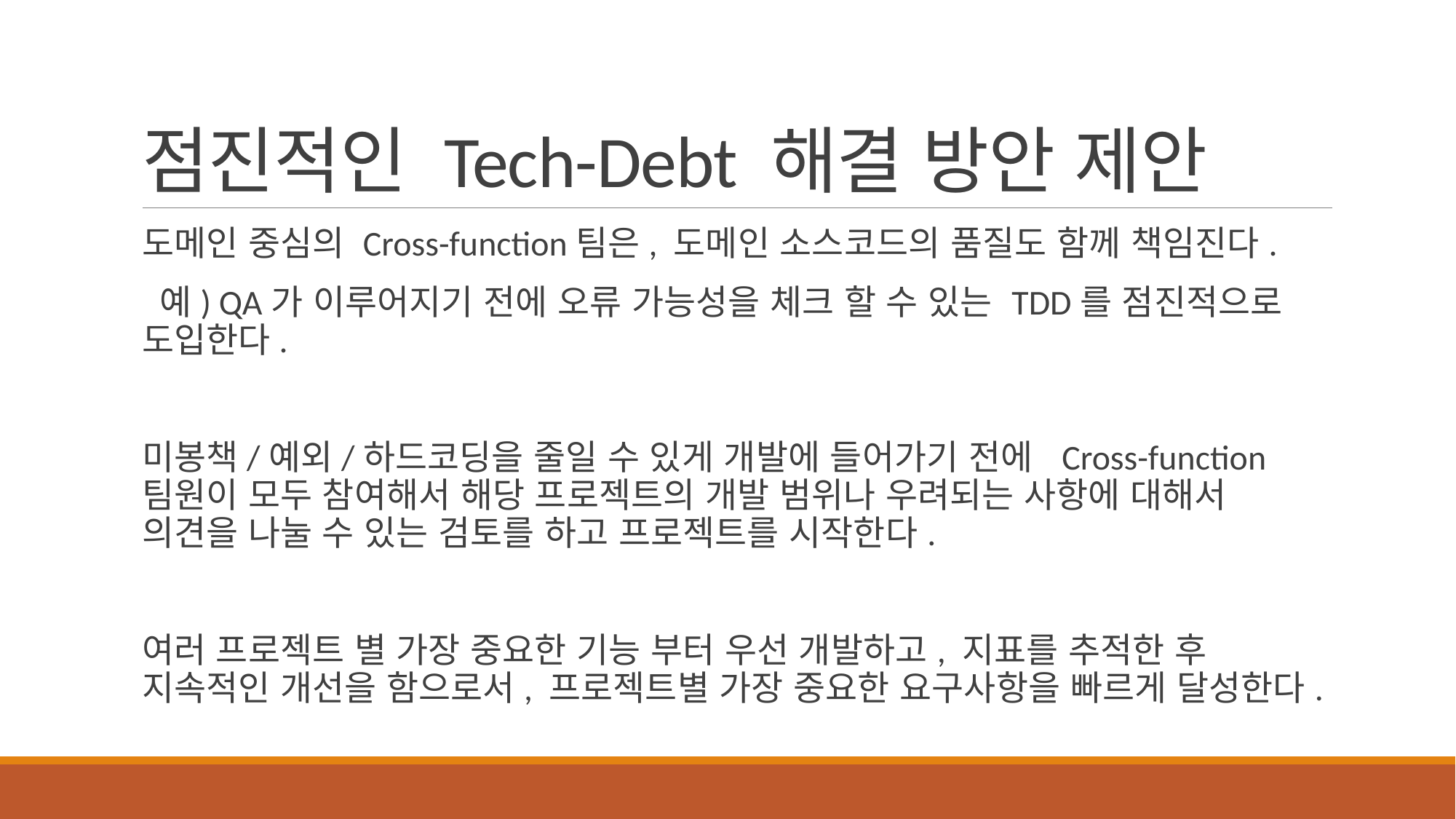

# 점진적인 Tech-Debt 해결 방안 제안
도메인 중심의 Cross-function팀은, 도메인 소스코드의 품질도 함께 책임진다.
 예) QA가 이루어지기 전에 오류 가능성을 체크 할 수 있는 TDD를 점진적으로 도입한다.

미봉책/예외/하드코딩을 줄일 수 있게 개발에 들어가기 전에  Cross-function 팀원이 모두 참여해서 해당 프로젝트의 개발 범위나 우려되는 사항에 대해서 의견을 나눌 수 있는 검토를 하고 프로젝트를 시작한다.

여러 프로젝트 별 가장 중요한 기능 부터 우선 개발하고, 지표를 추적한 후 지속적인 개선을 함으로서, 프로젝트별 가장 중요한 요구사항을 빠르게 달성한다.